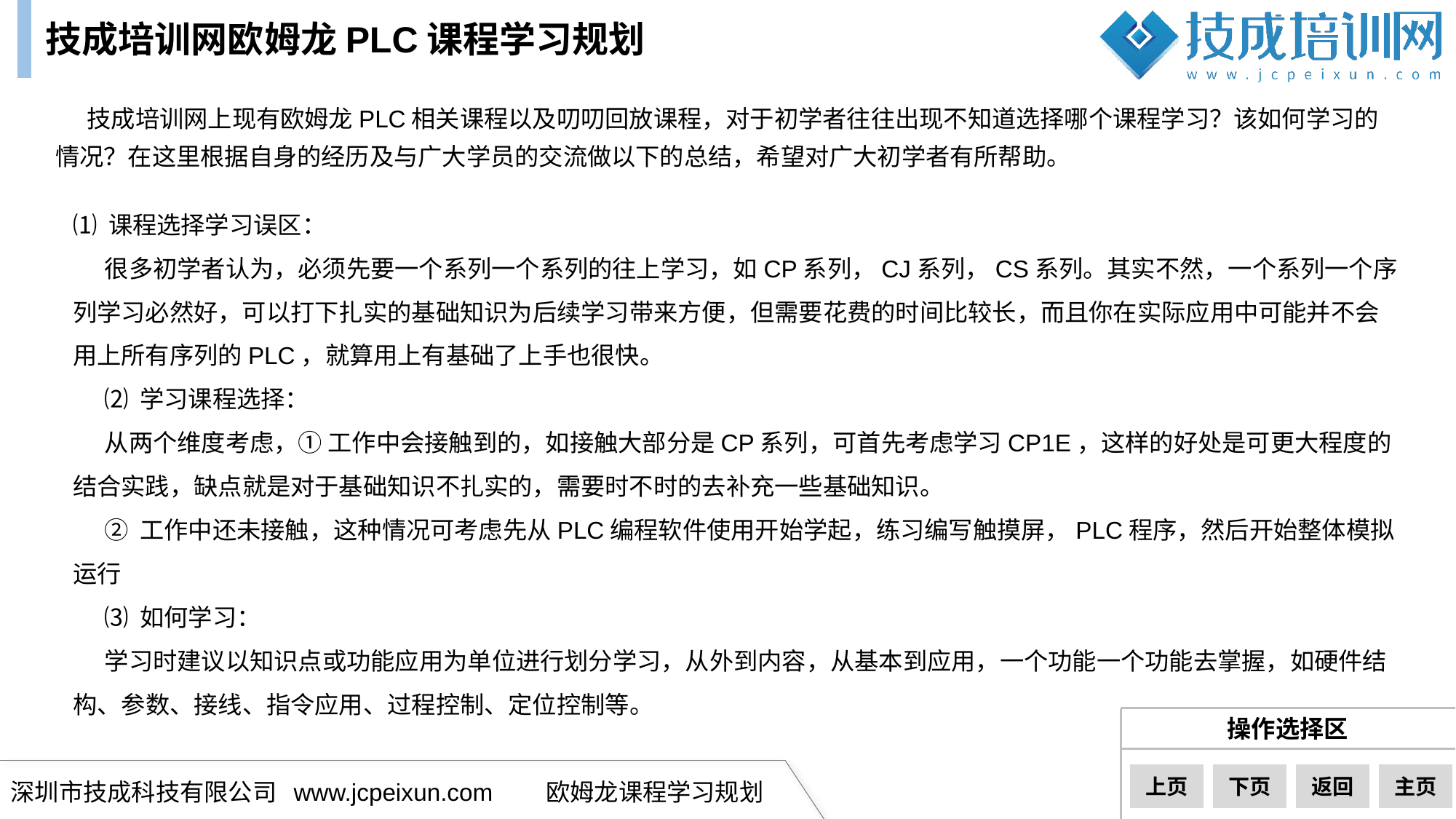

技成培训网欧姆龙PLC课程学习规划
技成培训网上现有欧姆龙PLC相关课程以及叨叨回放课程，对于初学者往往出现不知道选择哪个课程学习？该如何学习的情况？在这里根据自身的经历及与广大学员的交流做以下的总结，希望对广大初学者有所帮助。
⑴ 课程选择学习误区：
很多初学者认为，必须先要一个系列一个系列的往上学习，如CP系列，CJ系列，CS系列。其实不然，一个系列一个序列学习必然好，可以打下扎实的基础知识为后续学习带来方便，但需要花费的时间比较长，而且你在实际应用中可能并不会用上所有序列的PLC，就算用上有基础了上手也很快。
⑵ 学习课程选择：
从两个维度考虑，① 工作中会接触到的，如接触大部分是CP系列，可首先考虑学习CP1E，这样的好处是可更大程度的结合实践，缺点就是对于基础知识不扎实的，需要时不时的去补充一些基础知识。
② 工作中还未接触，这种情况可考虑先从PLC编程软件使用开始学起，练习编写触摸屏，PLC程序，然后开始整体模拟运行
⑶ 如何学习：
学习时建议以知识点或功能应用为单位进行划分学习，从外到内容，从基本到应用，一个功能一个功能去掌握，如硬件结构、参数、接线、指令应用、过程控制、定位控制等。
下一页
上页
下页
返回
主页